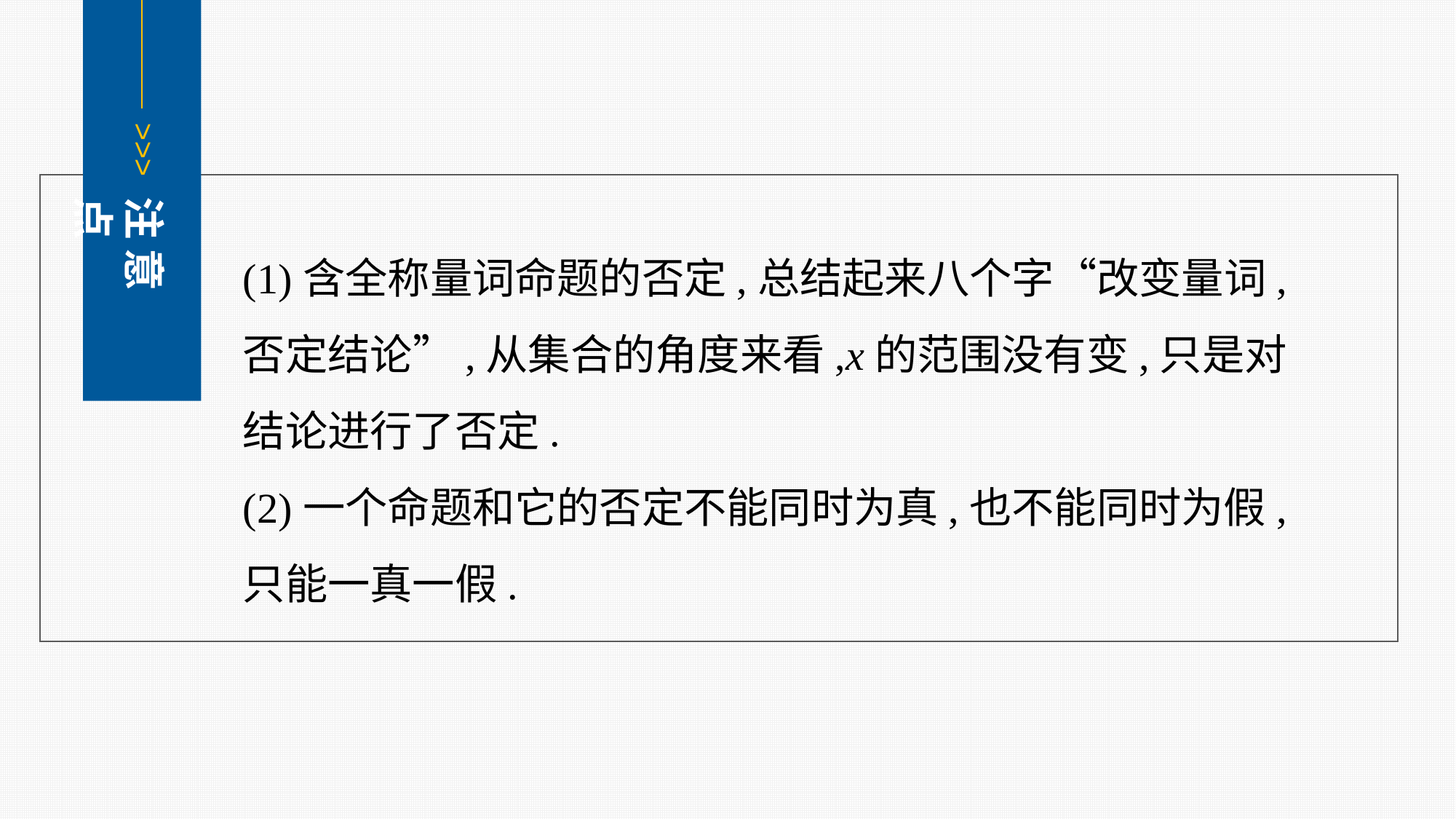

<<<
注 意 点

(1)含全称量词命题的否定,总结起来八个字“改变量词,否定结论”,从集合的角度来看,x的范围没有变,只是对结论进行了否定.
(2)一个命题和它的否定不能同时为真,也不能同时为假,只能一真一假.